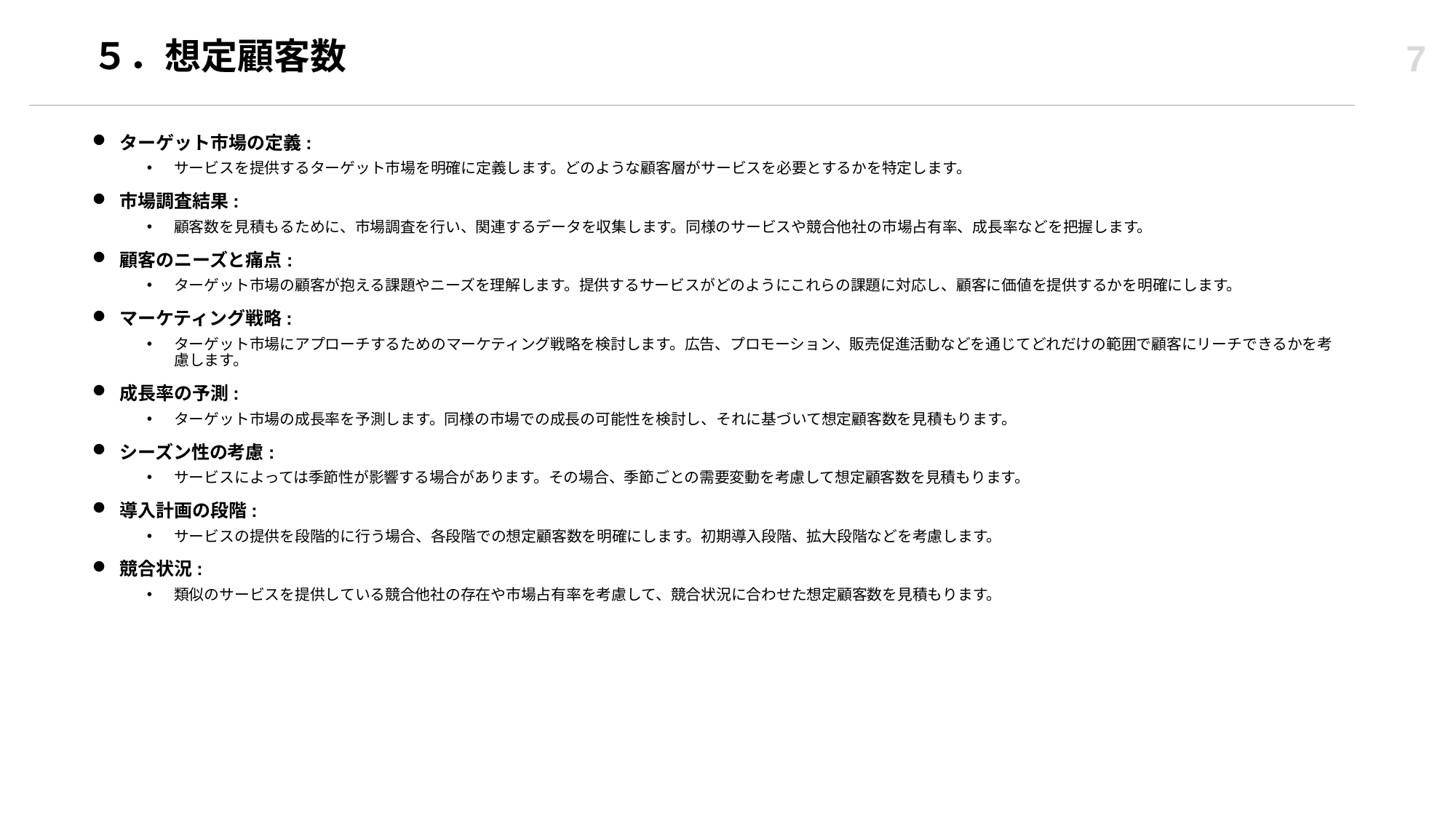

7
# ５．想定顧客数
ターゲット市場の定義:
サービスを提供するターゲット市場を明確に定義します。どのような顧客層がサービスを必要とするかを特定します。
市場調査結果:
顧客数を見積もるために、市場調査を行い、関連するデータを収集します。同様のサービスや競合他社の市場占有率、成長率などを把握します。
顧客のニーズと痛点:
ターゲット市場の顧客が抱える課題やニーズを理解します。提供するサービスがどのようにこれらの課題に対応し、顧客に価値を提供するかを明確にします。
マーケティング戦略:
ターゲット市場にアプローチするためのマーケティング戦略を検討します。広告、プロモーション、販売促進活動などを通じてどれだけの範囲で顧客にリーチできるかを考慮します。
成長率の予測:
ターゲット市場の成長率を予測します。同様の市場での成長の可能性を検討し、それに基づいて想定顧客数を見積もります。
シーズン性の考慮:
サービスによっては季節性が影響する場合があります。その場合、季節ごとの需要変動を考慮して想定顧客数を見積もります。
導入計画の段階:
サービスの提供を段階的に行う場合、各段階での想定顧客数を明確にします。初期導入段階、拡大段階などを考慮します。
競合状況:
類似のサービスを提供している競合他社の存在や市場占有率を考慮して、競合状況に合わせた想定顧客数を見積もります。